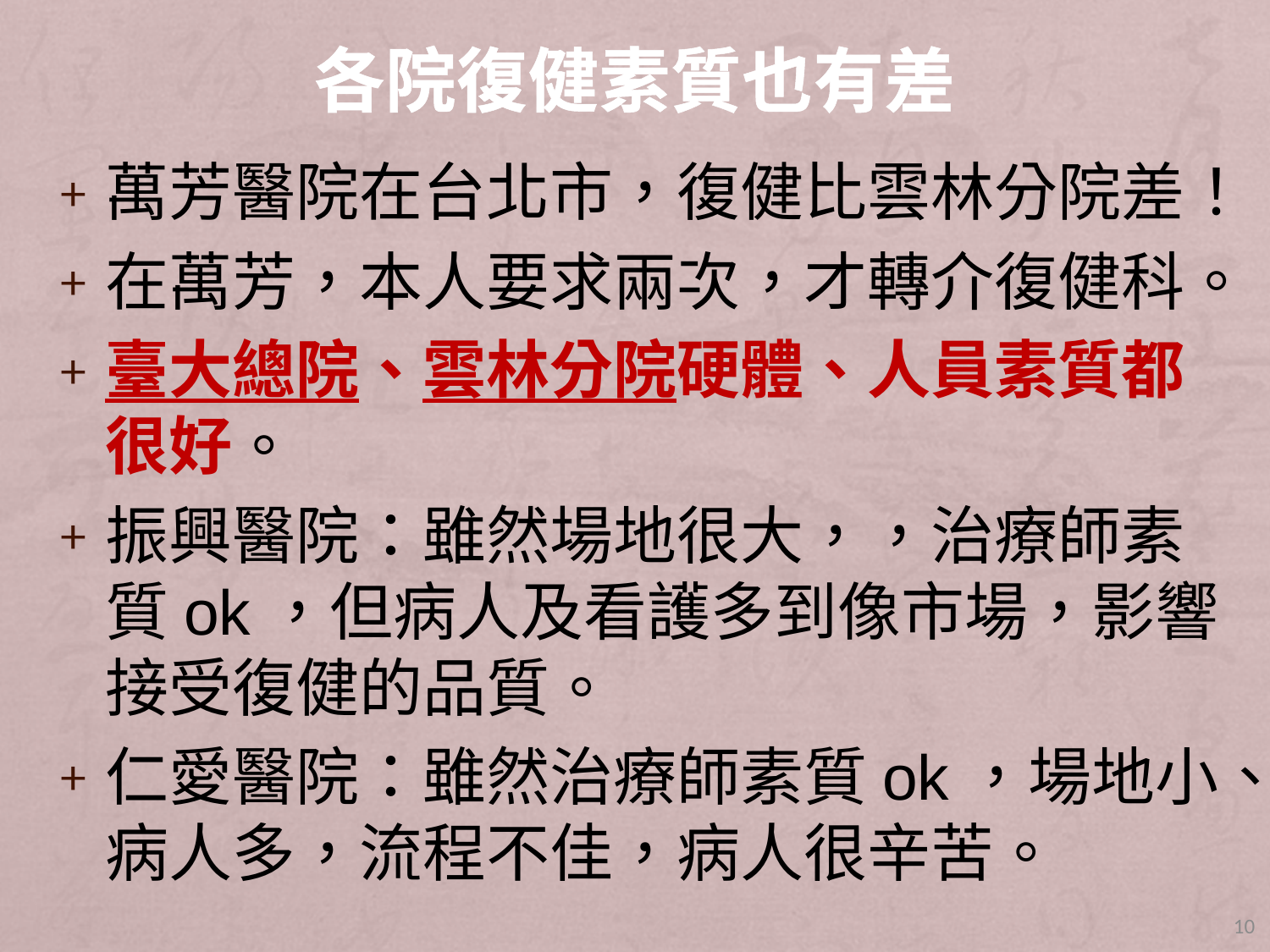

# 各院復健素質也有差
萬芳醫院在台北市，復健比雲林分院差！
在萬芳，本人要求兩次，才轉介復健科。
臺大總院、雲林分院硬體、人員素質都很好。
振興醫院：雖然場地很大，，治療師素質ok，但病人及看護多到像市場，影響接受復健的品質。
仁愛醫院：雖然治療師素質ok，場地小、病人多，流程不佳，病人很辛苦。

10